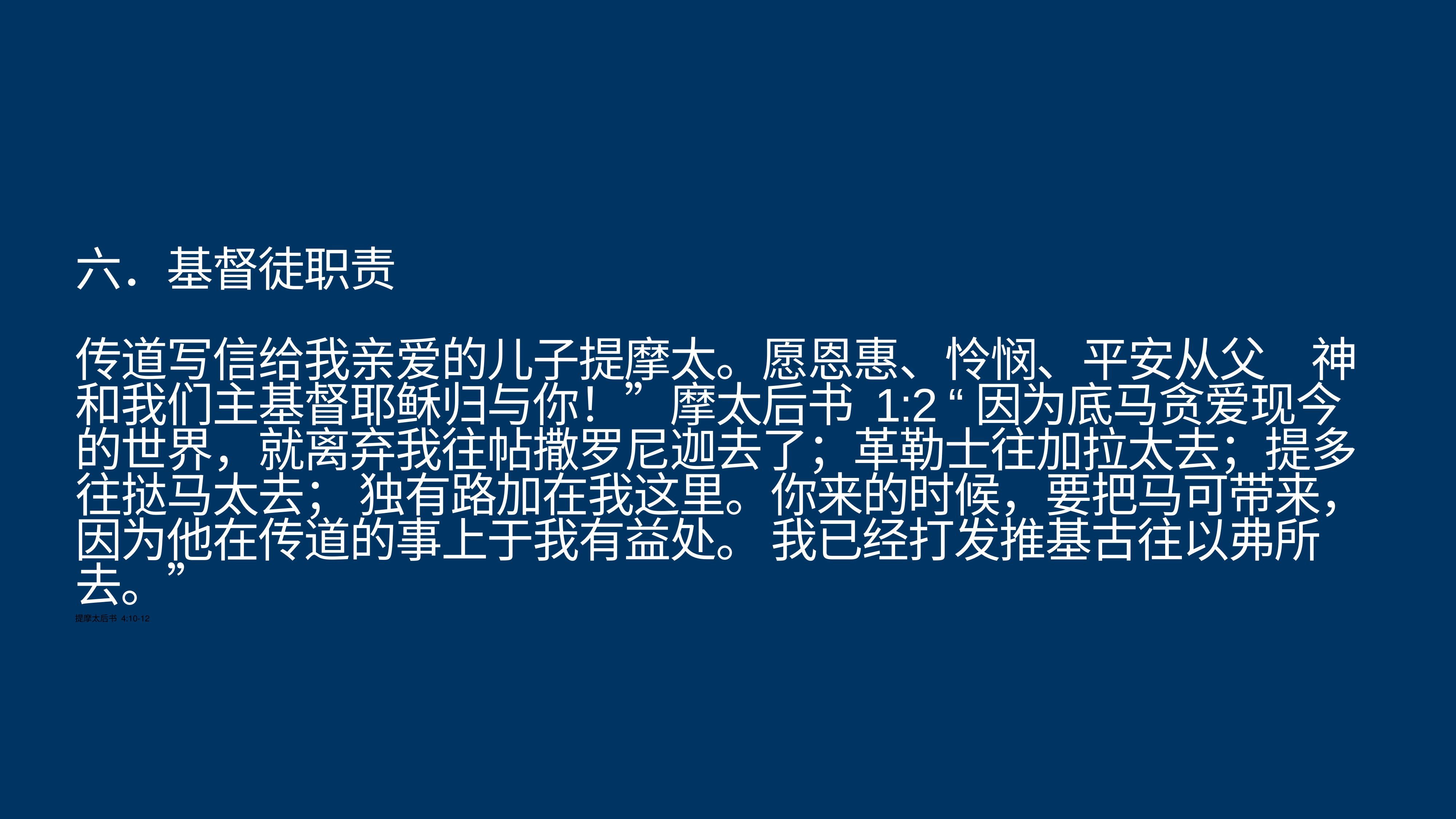

# 六．基督徒职责

传道写信给我亲爱的儿子提摩太。愿恩惠、怜悯、平安从父　神和我们主基督耶稣归与你！”摩太后书 1:2 “因为底马贪爱现今的世界，就离弃我往帖撒罗尼迦去了；革勒士往加拉太去；提多往挞马太去； 独有路加在我这里。你来的时候，要把马可带来，因为他在传道的事上于我有益处。 我已经打发推基古往以弗所去。”
提摩太后书 4:10-12